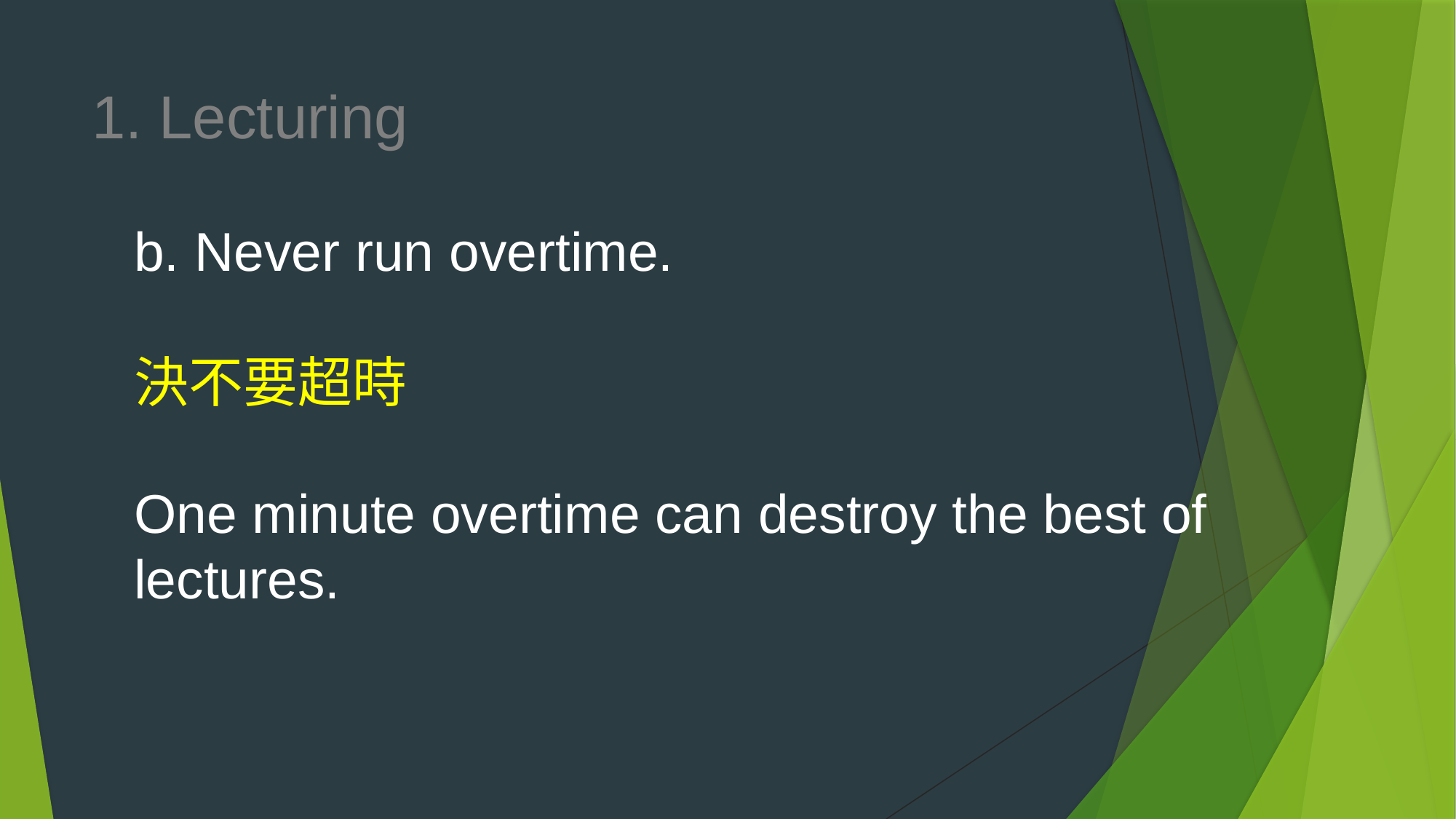

# 1. Lecturing b. Never run overtime. 決不要超時 One minute overtime can destroy the best of lectures.